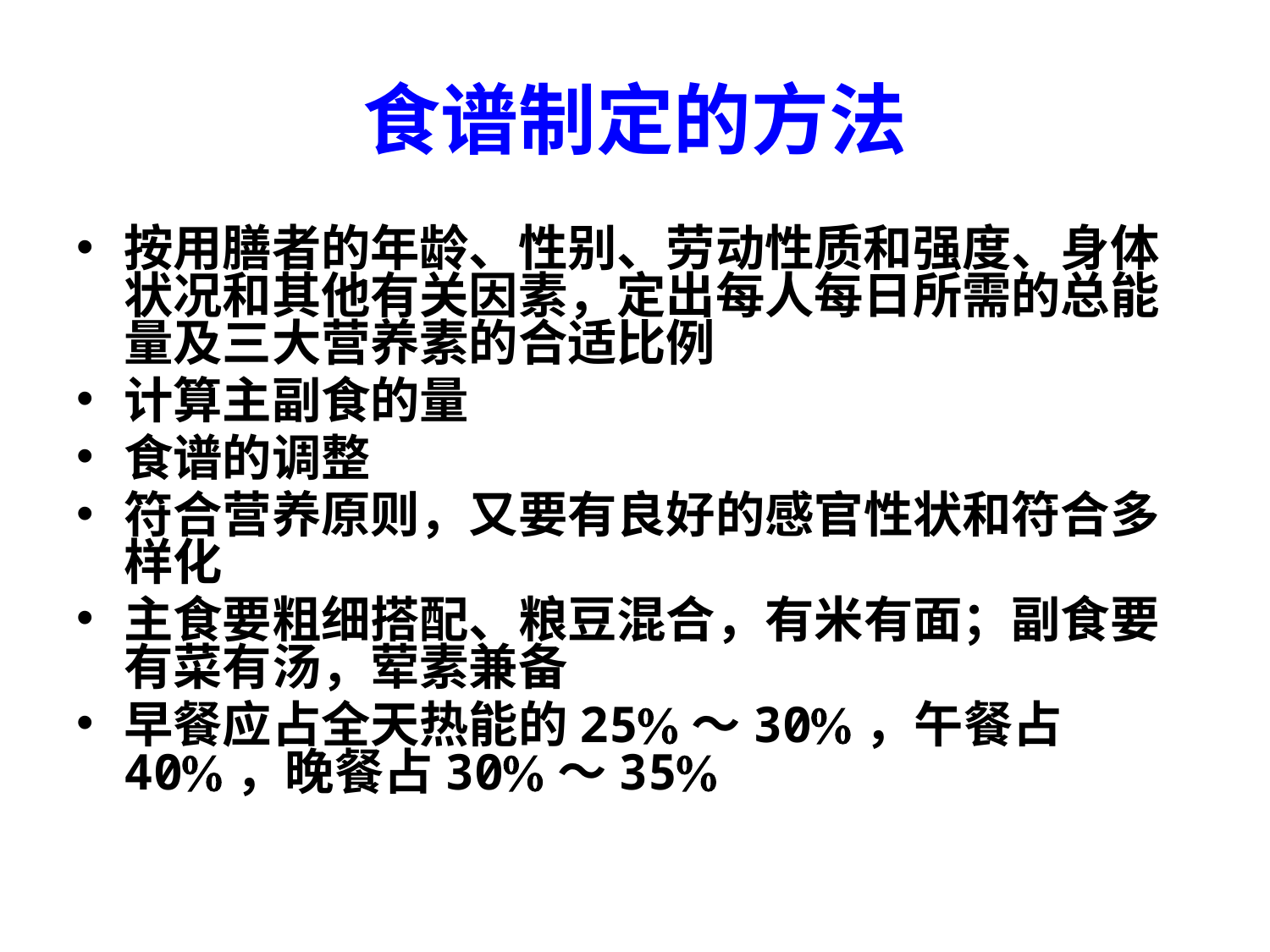

# 食谱制定的方法
按用膳者的年龄、性别、劳动性质和强度、身体状况和其他有关因素，定出每人每日所需的总能量及三大营养素的合适比例
计算主副食的量
食谱的调整
符合营养原则，又要有良好的感官性状和符合多样化
主食要粗细搭配、粮豆混合，有米有面；副食要有菜有汤，荤素兼备
早餐应占全天热能的25%～30%，午餐占40%，晚餐占30%～35%